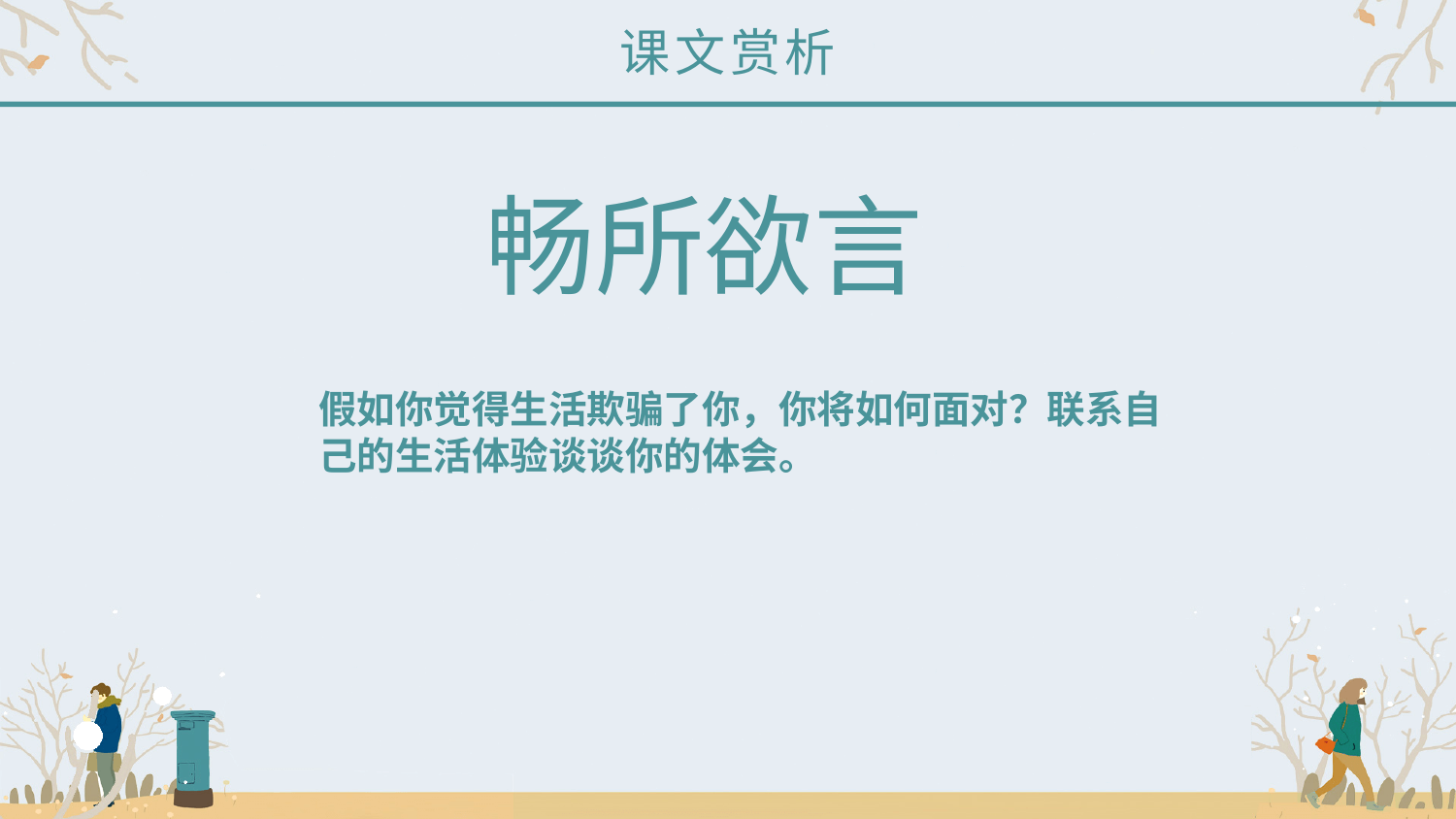

课文赏析

畅所欲言
假如你觉得生活欺骗了你，你将如何面对？联系自己的生活体验谈谈你的体会。